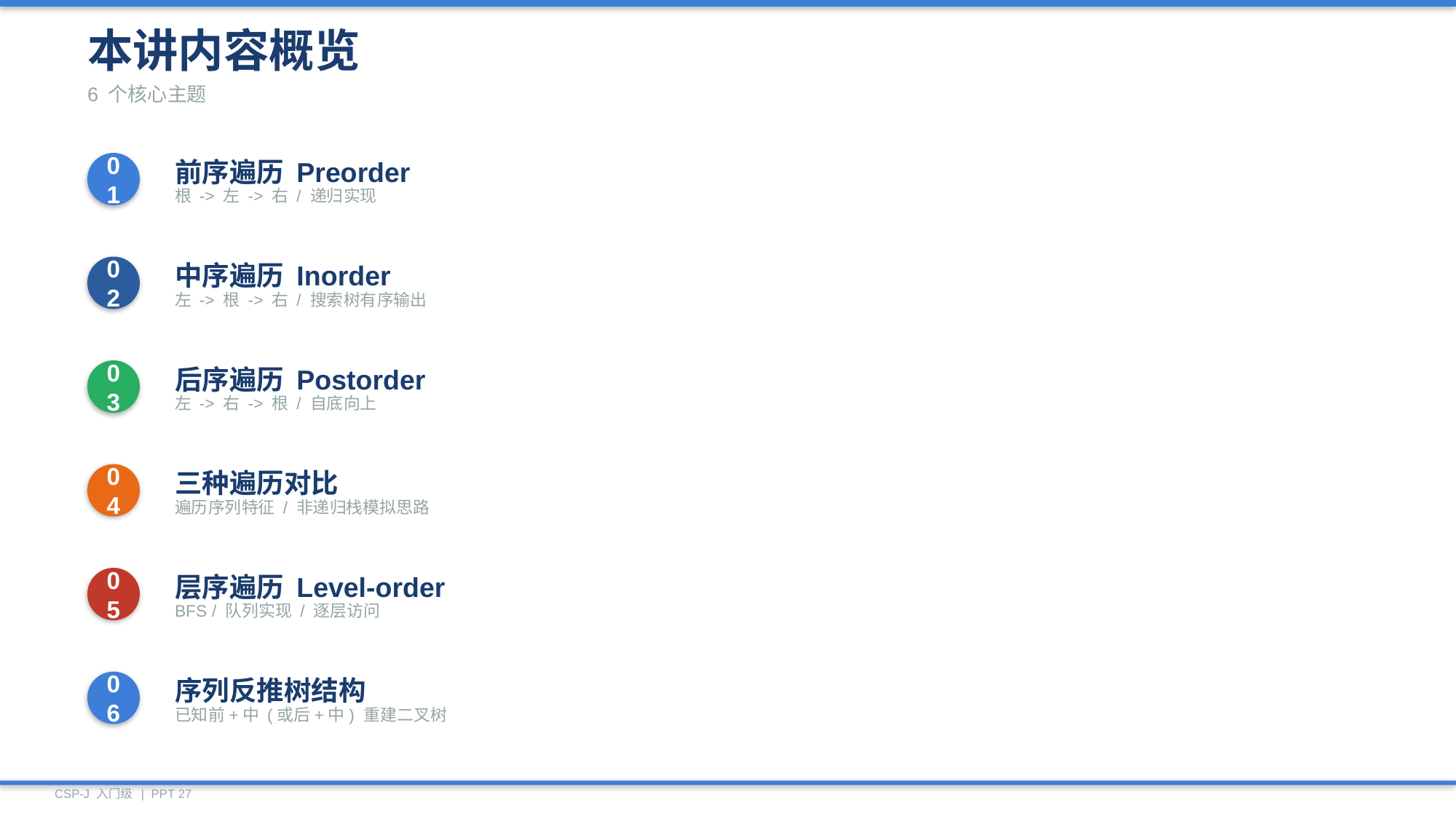

本讲内容概览
6 个核心主题
01
前序遍历 Preorder
根 -> 左 -> 右 / 递归实现
02
中序遍历 Inorder
左 -> 根 -> 右 / 搜索树有序输出
03
后序遍历 Postorder
左 -> 右 -> 根 / 自底向上
04
三种遍历对比
遍历序列特征 / 非递归栈模拟思路
05
层序遍历 Level-order
BFS / 队列实现 / 逐层访问
06
序列反推树结构
已知前+中 (或后+中) 重建二叉树

CSP-J 入门级  |  PPT 27